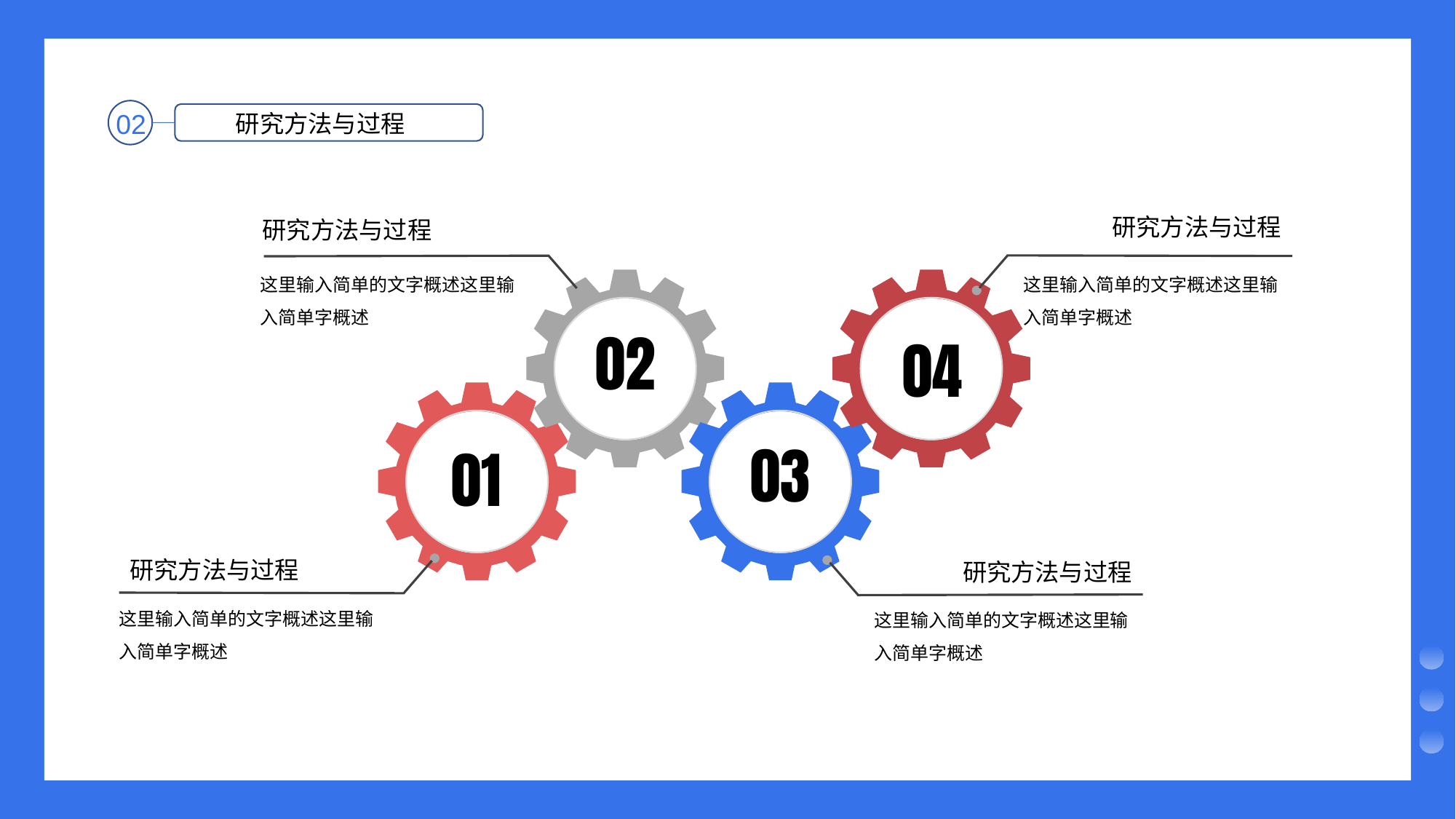

02
研究方法与过程
研究方法与过程

这里输入简单的文字概述这里输入简单字概述
研究方法与过程

这里输入简单的文字概述这里输入简单字概述

02
04

03
01
这里输入简单的文字概述这里输入简单字概述

研究方法与过程
这里输入简单的文字概述这里输入简单字概述

研究方法与过程